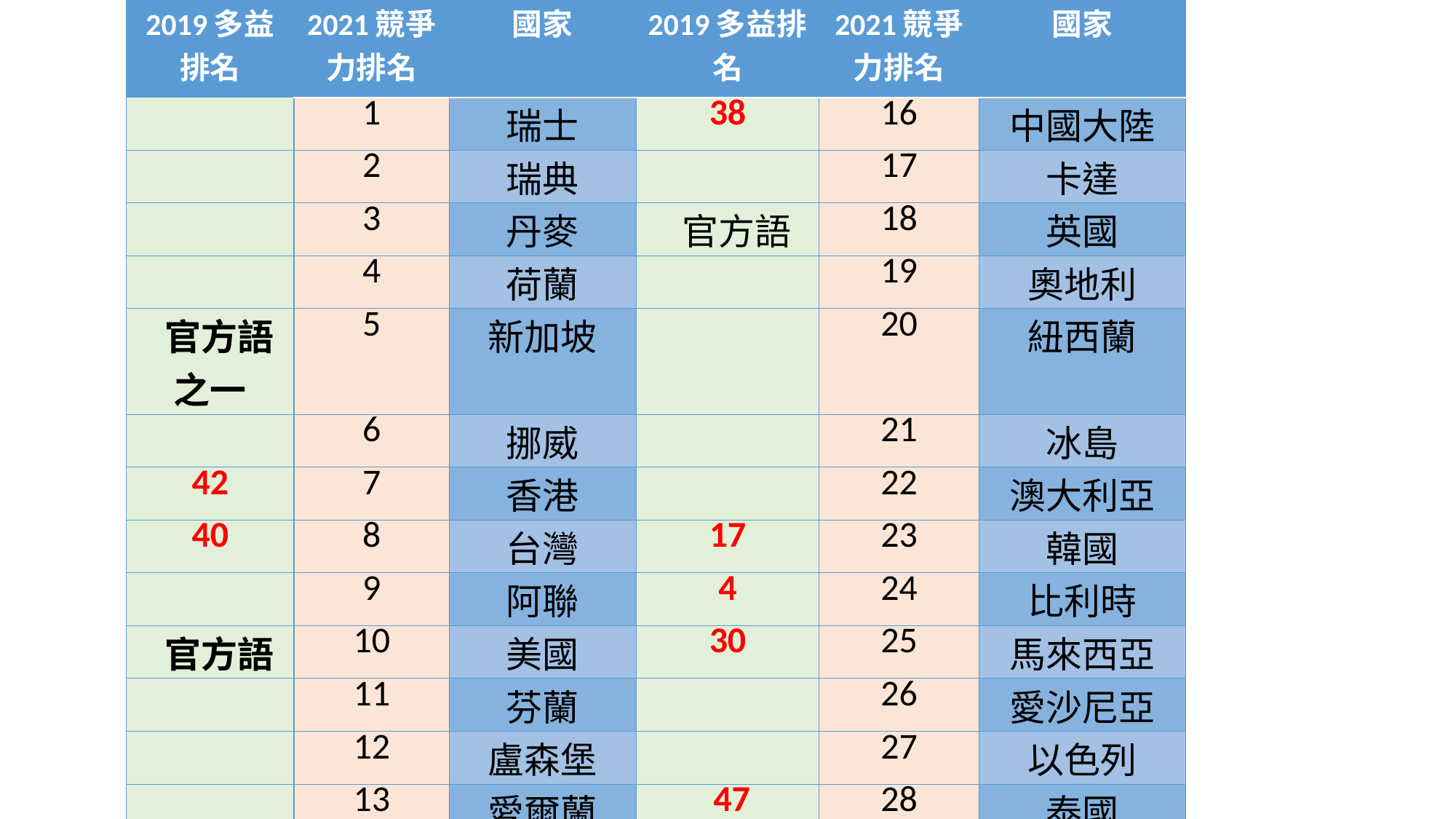

| 2019多益排名 | 2021競爭力排名 | 國家 | 2019多益排名 | 2021競爭力排名 | 國家 |
| --- | --- | --- | --- | --- | --- |
|  | 1 | 瑞士 | 38 | 16 | 中國大陸 |
|  | 2 | 瑞典 |  | 17 | 卡達 |
|  | 3 | 丹麥 | 官方語 | 18 | 英國 |
|  | 4 | 荷蘭 |  | 19 | 奧地利 |
| 官方語之一 | 5 | 新加坡 |  | 20 | 紐西蘭 |
|  | 6 | 挪威 |  | 21 | 冰島 |
| 42 | 7 | 香港 |  | 22 | 澳大利亞 |
| 40 | 8 | 台灣 | 17 | 23 | 韓國 |
|  | 9 | 阿聯 | 4 | 24 | 比利時 |
| 官方語 | 10 | 美國 | 30 | 25 | 馬來西亞 |
|  | 11 | 芬蘭 |  | 26 | 愛沙尼亞 |
|  | 12 | 盧森堡 |  | 27 | 以色列 |
|  | 13 | 愛爾蘭 | 47 | 28 | 泰國 |
| 1 | 14 | 加拿大 | 7 | 29 | 法國 |
| 2 | 15 | 德國 |  | 30 | 立陶宛 |
#